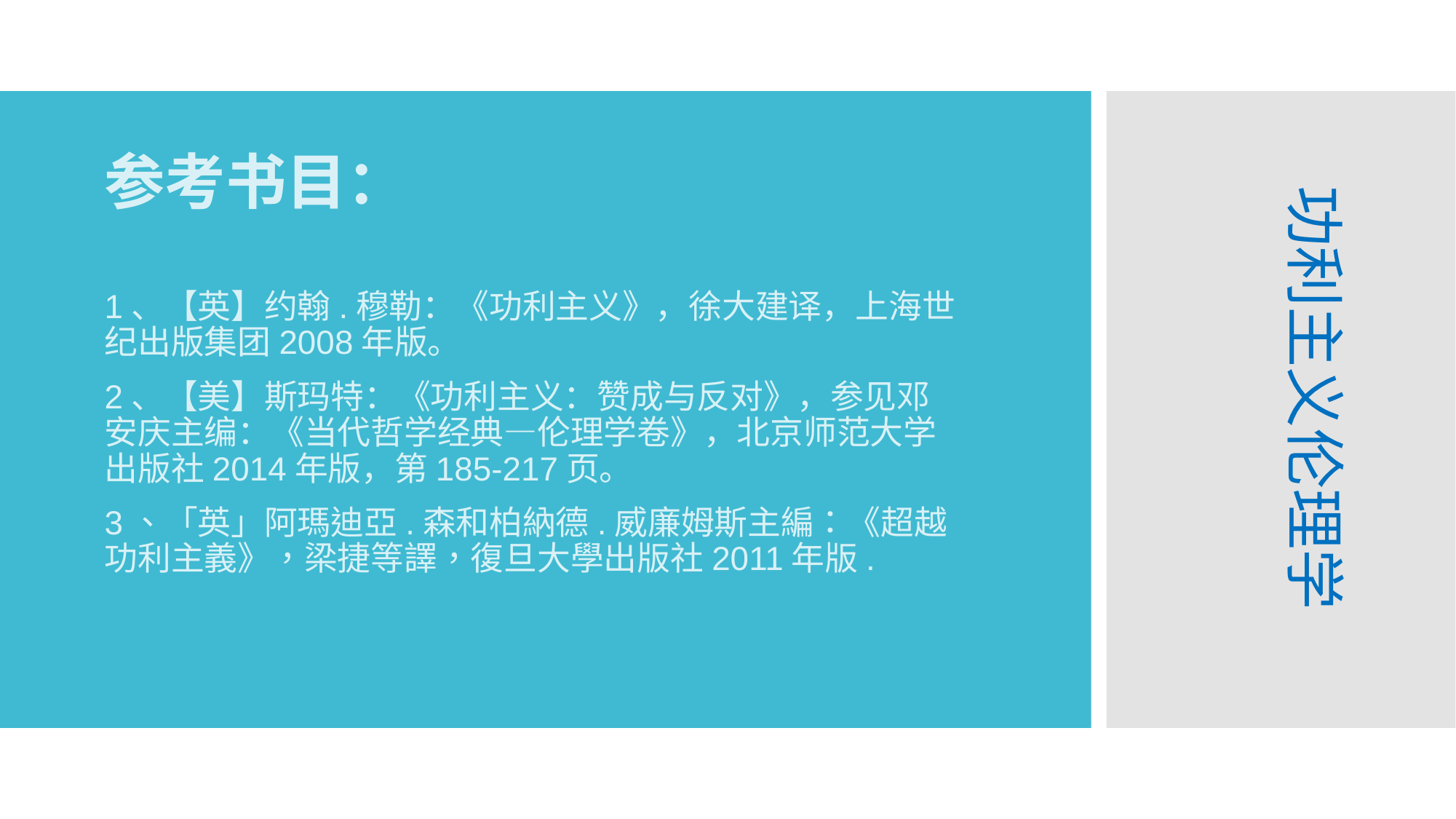

参考书目：

1、【英】约翰.穆勒：《功利主义》，徐大建译，上海世纪出版集团2008年版。
2、【美】斯玛特：《功利主义：赞成与反对》，参见邓安庆主编：《当代哲学经典—伦理学卷》，北京师范大学出版社2014年版，第185-217页。
3、「英」阿瑪迪亞.森和柏納德.威廉姆斯主編：《超越功利主義》，梁捷等譯，復旦大學出版社2011年版.

功利主义伦理学